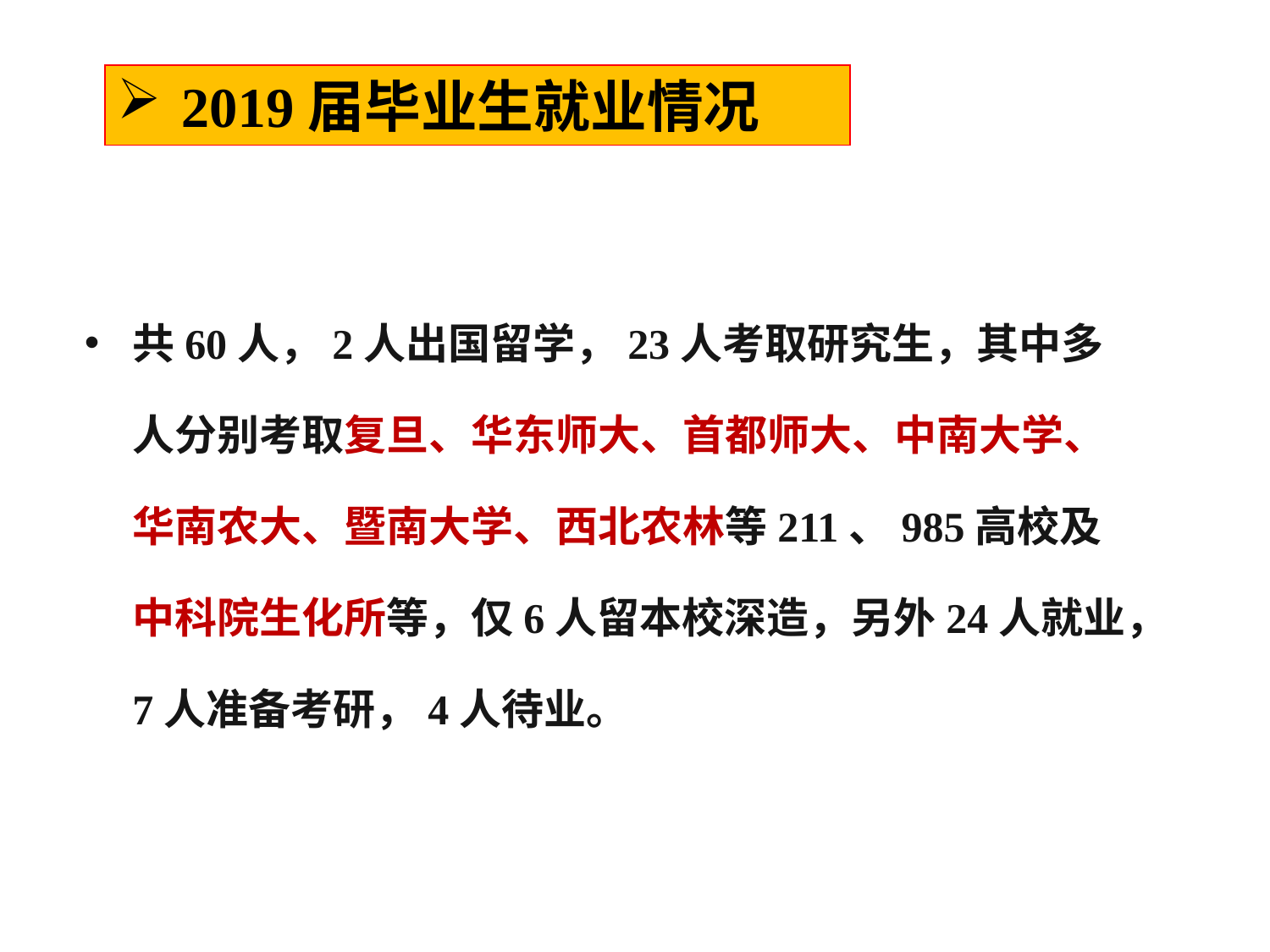

2019届毕业生就业情况
共60人，2人出国留学，23人考取研究生，其中多人分别考取复旦、华东师大、首都师大、中南大学、华南农大、暨南大学、西北农林等211、985高校及中科院生化所等，仅6人留本校深造，另外24人就业，7人准备考研，4人待业。